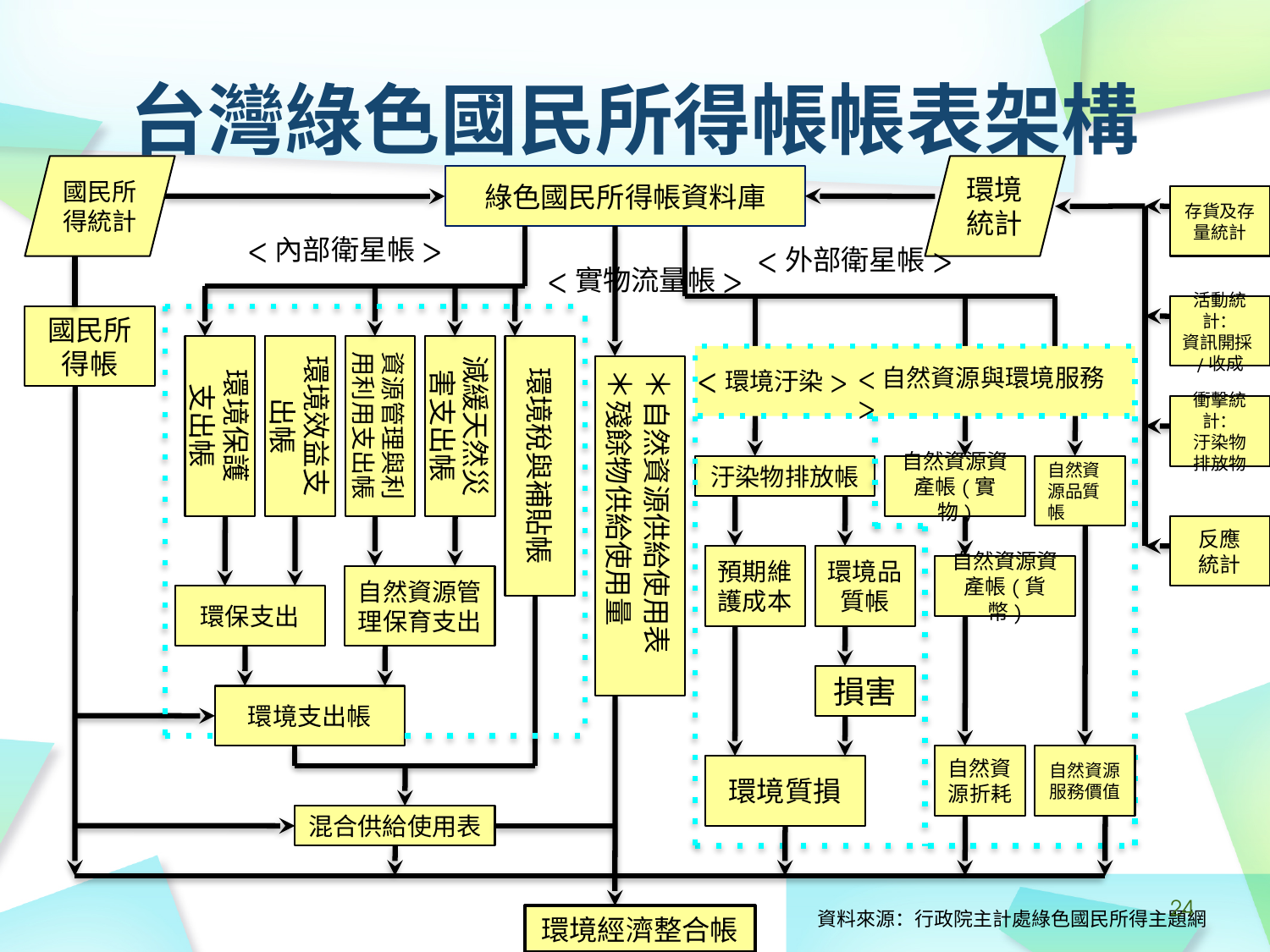

# 台灣綠色國民所得帳帳表架構
國民所得統計
環境
統計
綠色國民所得帳資料庫
存貨及存量統計
<內部衛星帳>
<外部衛星帳>
<實物流量帳>
活動統計：
資訊開採/收成
國民所得帳

<環境汙染>
<自然資源與環境服務>
環境保護
支出帳
環境效益支出帳
資源管理與利用利用支出帳

減緩天然災害支出帳
衝擊統計：
汙染物
排放物
環境稅與補貼帳
汙染物排放帳
自然資源資
產帳(實物)
自然資源品質帳
＊自然資源供給使用表
＊殘餘物供給使用量
反應
統計
預期維護成本
環境品質帳
自然資源資
產帳(貨幣)
自然資源管理保育支出
環保支出
損害
環境支出帳
自然資
源折耗
自然資源
服務價值
環境質損
混合供給使用表
24
資料來源：行政院主計處綠色國民所得主題網
環境經濟整合帳